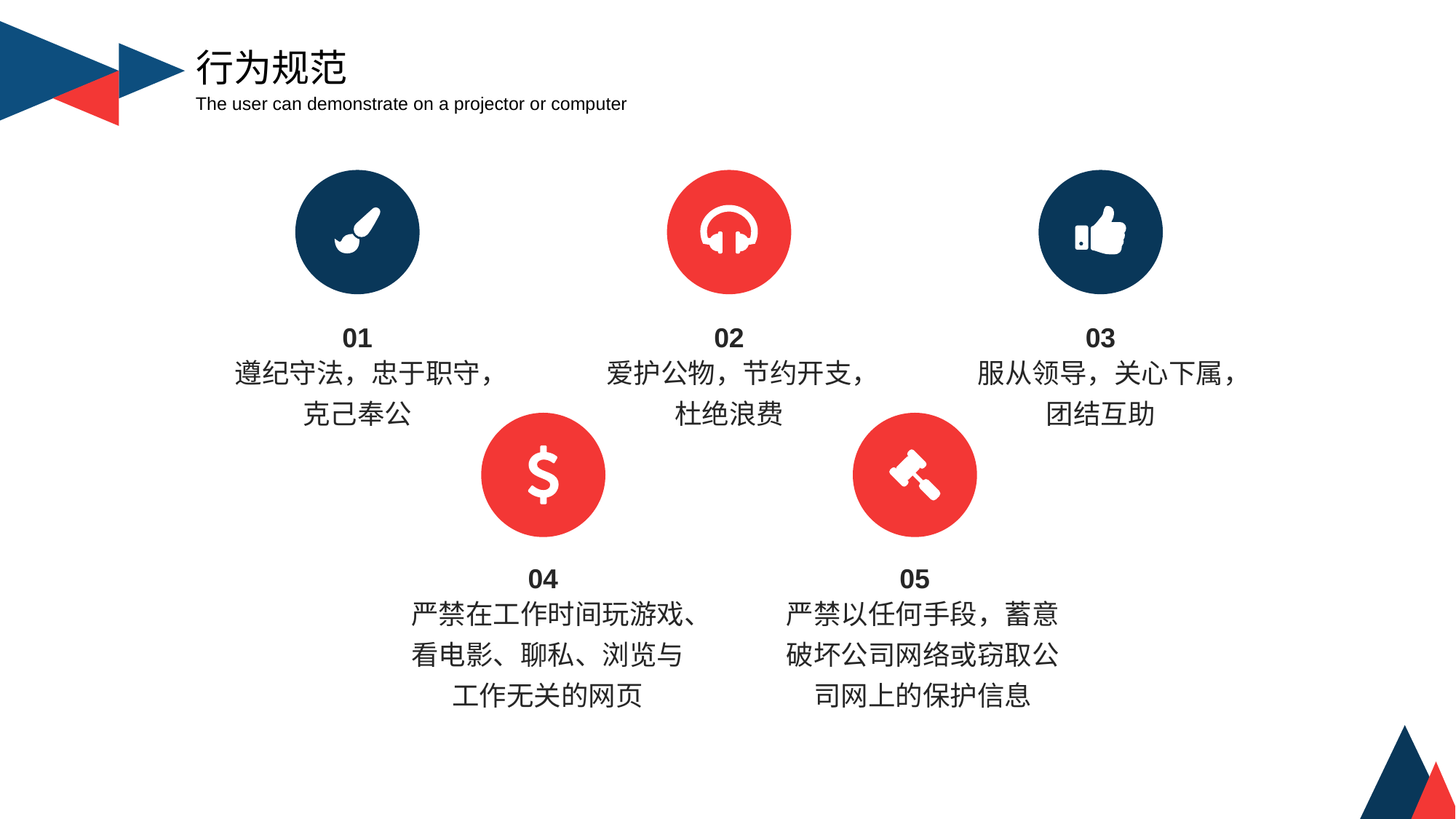

行为规范
The user can demonstrate on a projector or computer

01
遵纪守法，忠于职守，克己奉公
02
爱护公物，节约开支，杜绝浪费
03
服从领导，关心下属，团结互助
04
严禁在工作时间玩游戏、看电影、聊私、浏览与工作无关的网页
05
严禁以任何手段，蓄意破坏公司网络或窃取公司网上的保护信息